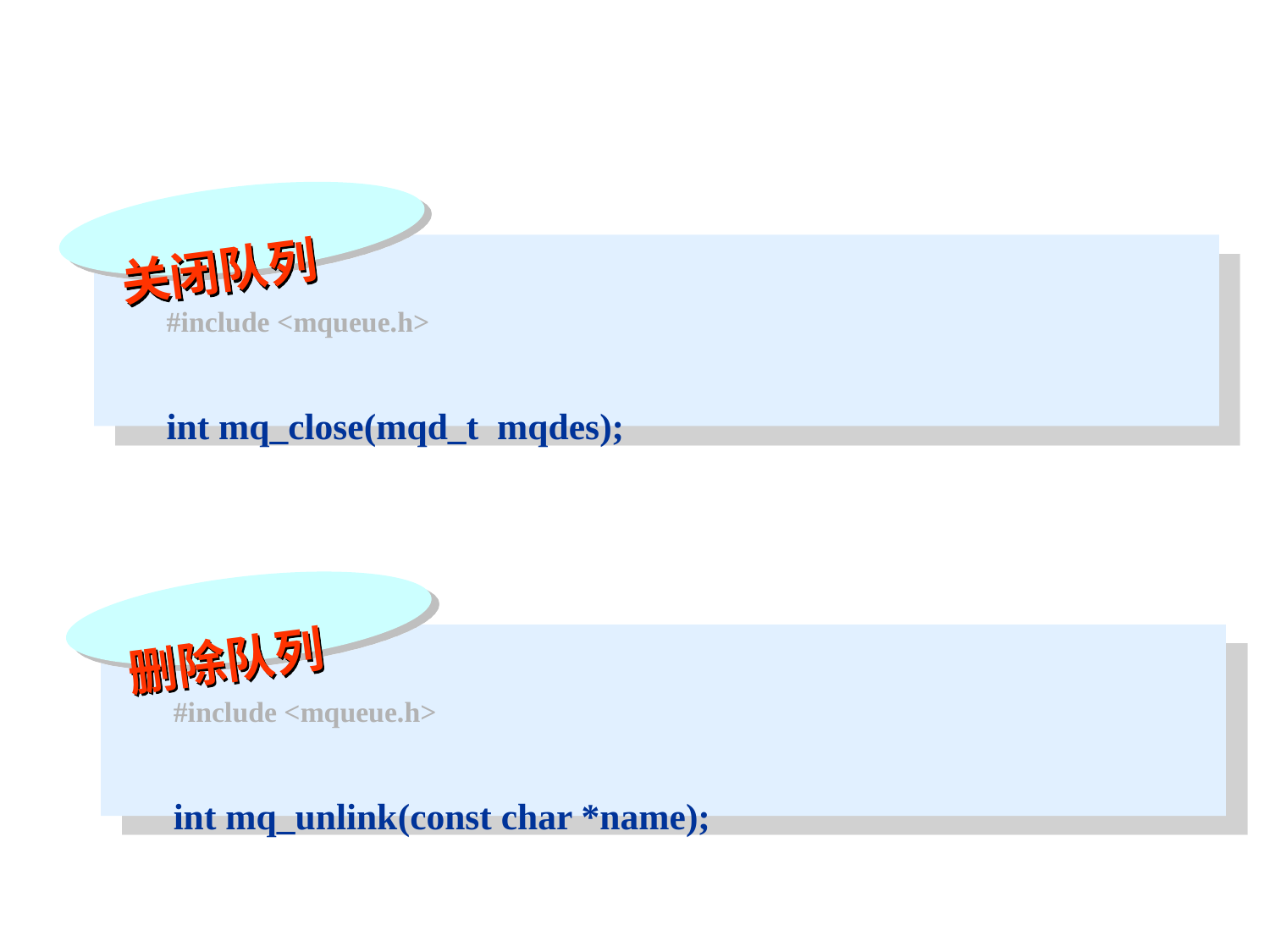

关闭队列

#include <mqueue.h>
int mq_close(mqd_t  mqdes);
删除队列

#include <mqueue.h>
int mq_unlink(const char *name);